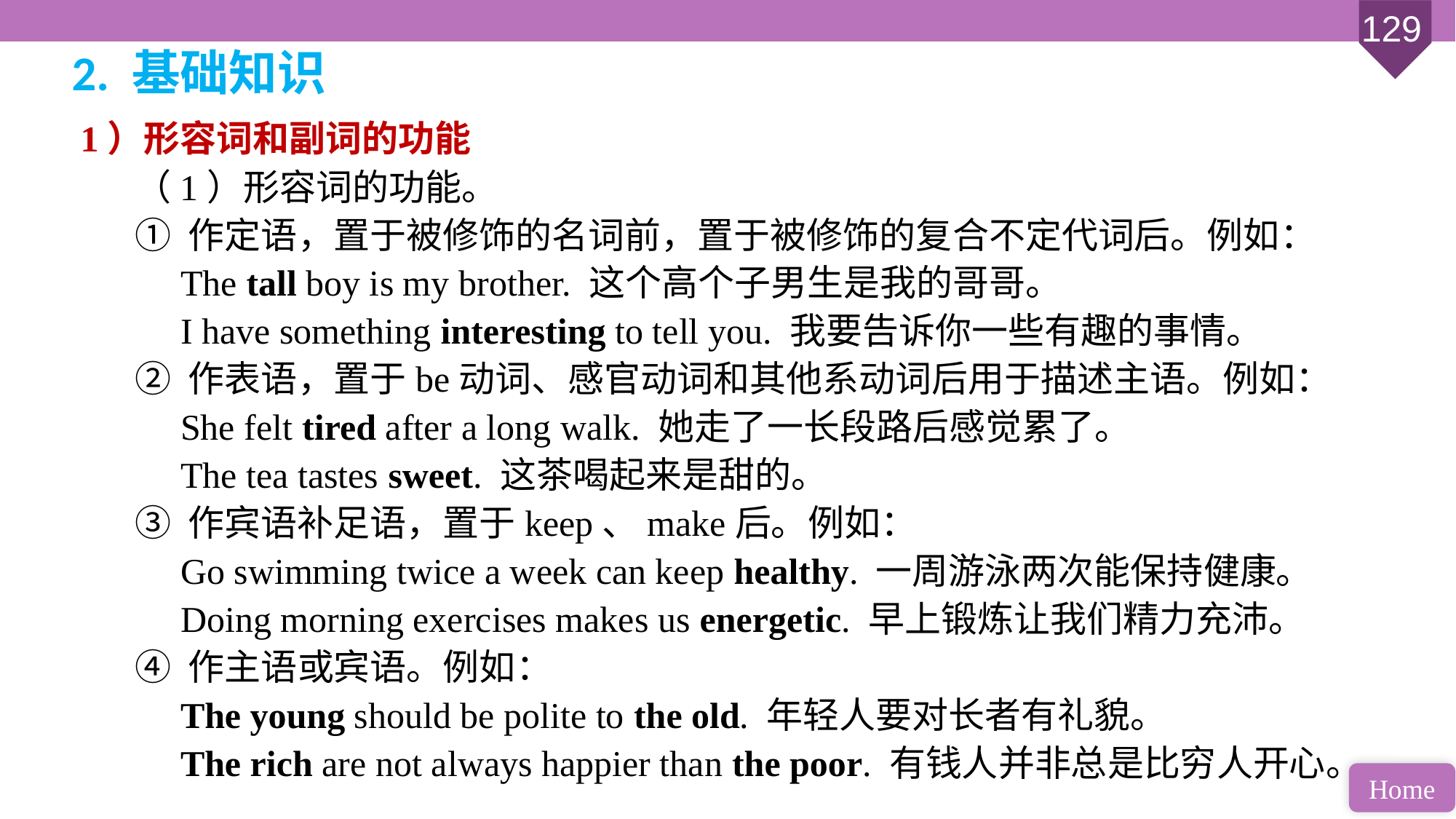

2. 基础知识
1）形容词和副词的功能
（1）形容词的功能。
① 作定语，置于被修饰的名词前，置于被修饰的复合不定代词后。例如：
     The tall boy is my brother. 这个高个子男生是我的哥哥。
     I have something interesting to tell you. 我要告诉你一些有趣的事情。
② 作表语，置于be动词、感官动词和其他系动词后用于描述主语。例如：
     She felt tired after a long walk. 她走了一长段路后感觉累了。
     The tea tastes sweet. 这茶喝起来是甜的。
③ 作宾语补足语，置于keep、make后。例如：
     Go swimming twice a week can keep healthy. 一周游泳两次能保持健康。
     Doing morning exercises makes us energetic. 早上锻炼让我们精力充沛。
④ 作主语或宾语。例如：
     The young should be polite to the old. 年轻人要对长者有礼貌。
     The rich are not always happier than the poor. 有钱人并非总是比穷人开心。